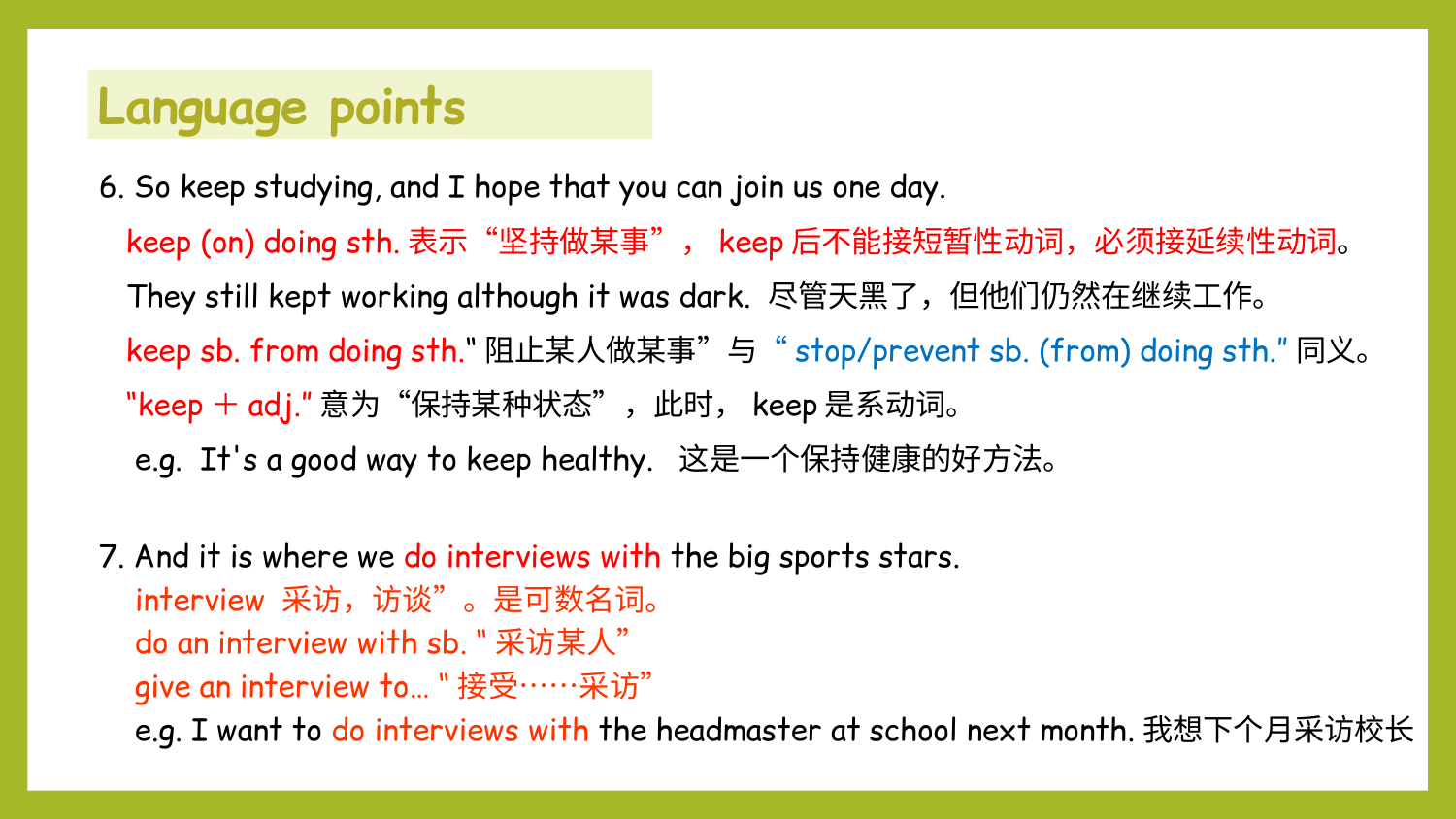

Language points
6. So keep studying, and I hope that you can join us one day.
   keep (on) doing sth.表示“坚持做某事”，keep后不能接短暂性动词，必须接延续性动词。
   They still kept working although it was dark. 尽管天黑了，但他们仍然在继续工作。
   keep sb. from doing sth.“阻止某人做某事”与“stop/prevent sb. (from) doing sth.”同义。
   “keep＋adj.”意为“保持某种状态”，此时，keep是系动词。
    e.g.  It's a good way to keep healthy.  这是一个保持健康的好方法。
7. And it is where we do interviews with the big sports stars.
    interview 采访，访谈”。是可数名词。
    do an interview with sb. “采访某人”
    give an interview to… “接受……采访”
    e.g. I want to do interviews with the headmaster at school next month.我想下个月采访校长